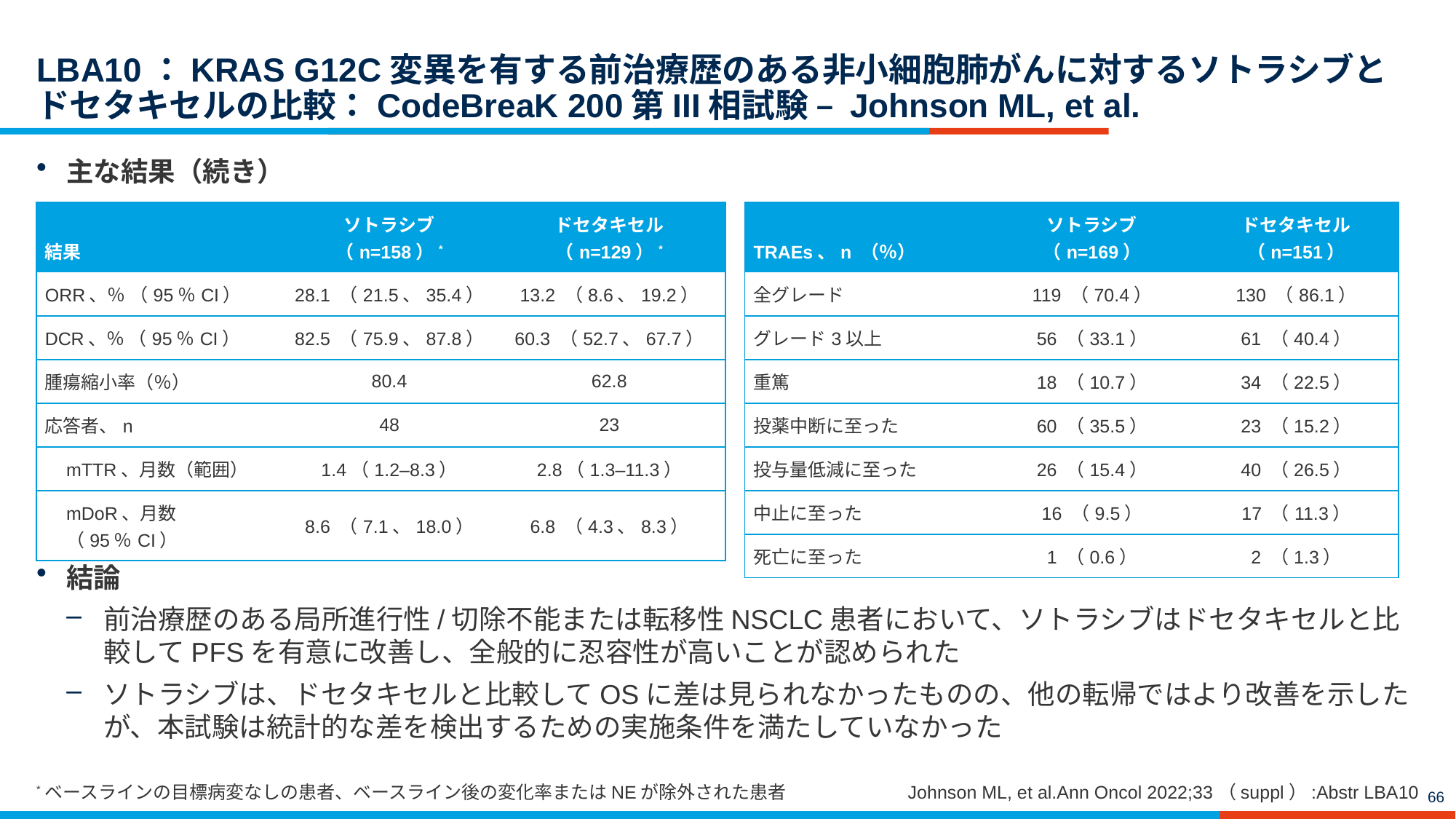

# LBA10：KRAS G12C変異を有する前治療歴のある非小細胞肺がんに対するソトラシブとドセタキセルの比較：CodeBreaK 200第III相試験 – Johnson ML, et al.
主な結果（続き）
結論
前治療歴のある局所進行性/切除不能または転移性NSCLC患者において、ソトラシブはドセタキセルと比較してPFSを有意に改善し、全般的に忍容性が高いことが認められた
ソトラシブは、ドセタキセルと比較してOSに差は見られなかったものの、他の転帰ではより改善を示したが、本試験は統計的な差を検出するための実施条件を満たしていなかった
| 結果 | ソトラシブ （n=158）\* | ドセタキセル （n=129）\* |
| --- | --- | --- |
| ORR、％ （95％CI） | 28.1 （21.5、35.4） | 13.2 （8.6、19.2） |
| DCR、％ （95％CI） | 82.5 （75.9、87.8） | 60.3 （52.7、67.7） |
| 腫瘍縮小率（％） | 80.4 | 62.8 |
| 応答者、n | 48 | 23 |
| mTTR、月数（範囲） | 1.4（1.2–8.3） | 2.8（1.3–11.3） |
| mDoR、月数 （95％CI） | 8.6 （7.1、18.0） | 6.8 （4.3、8.3） |
| TRAEs、n （％） | ソトラシブ （n=169） | ドセタキセル （n=151） |
| --- | --- | --- |
| 全グレード | 119 （70.4） | 130 （86.1） |
| グレード3以上 | 56 （33.1） | 61 （40.4） |
| 重篤 | 18 （10.7） | 34 （22.5） |
| 投薬中断に至った | 60 （35.5） | 23 （15.2） |
| 投与量低減に至った | 26 （15.4） | 40 （26.5） |
| 中止に至った | 16 （9.5） | 17 （11.3） |
| 死亡に至った | 1 （0.6） | 2 （1.3） |
*ベースラインの目標病変なしの患者、ベースライン後の変化率またはNEが除外された患者
Johnson ML, et al.Ann Oncol 2022;33（suppl）:Abstr LBA10